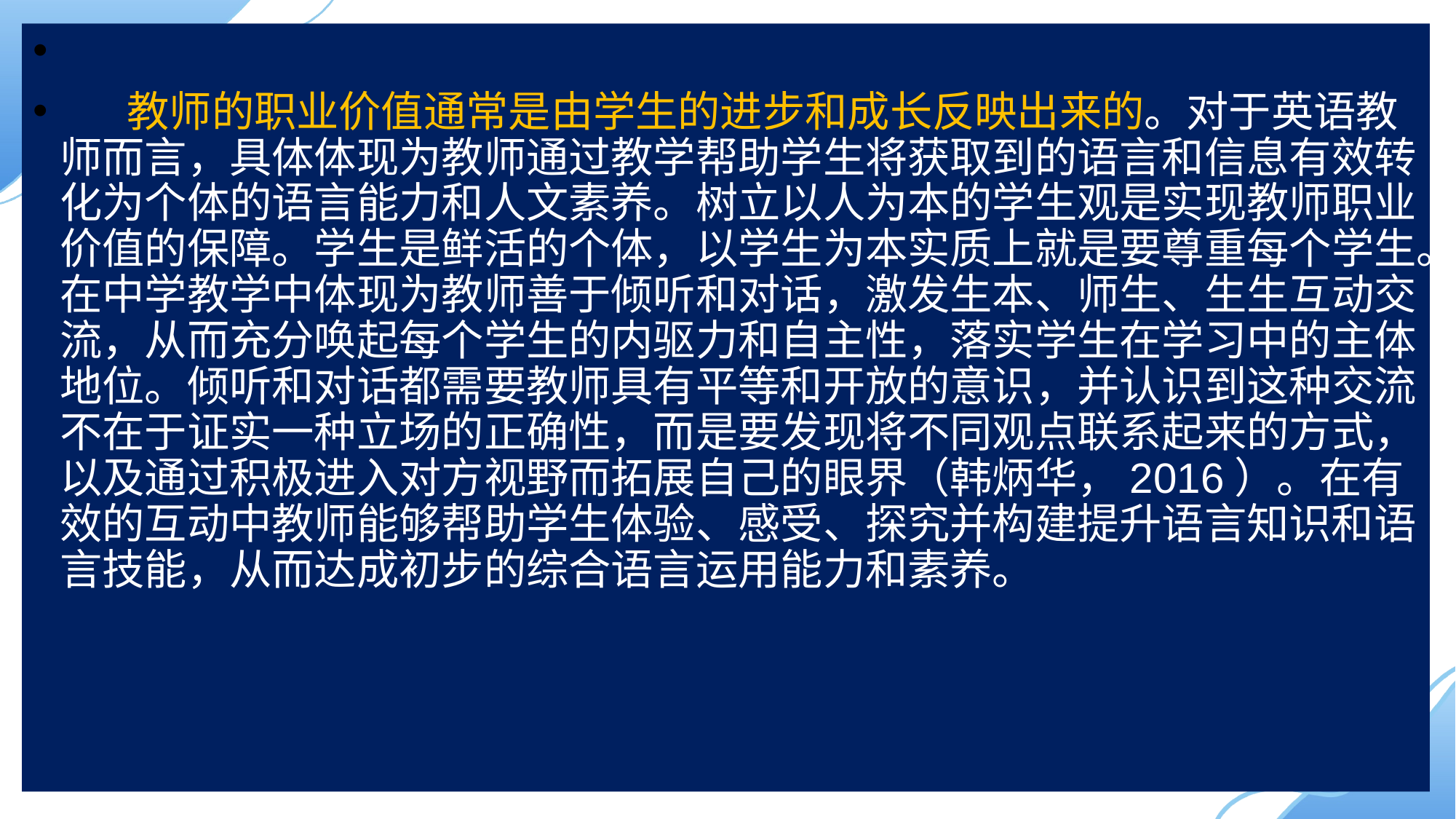

教师的职业价值通常是由学生的进步和成长反映出来的。对于英语教师而言，具体体现为教师通过教学帮助学生将获取到的语言和信息有效转化为个体的语言能力和人文素养。树立以人为本的学生观是实现教师职业价值的保障。学生是鲜活的个体，以学生为本实质上就是要尊重每个学生。在中学教学中体现为教师善于倾听和对话，激发生本、师生、生生互动交流，从而充分唤起每个学生的内驱力和自主性，落实学生在学习中的主体地位。倾听和对话都需要教师具有平等和开放的意识，并认识到这种交流不在于证实一种立场的正确性，而是要发现将不同观点联系起来的方式，以及通过积极进入对方视野而拓展自己的眼界（韩炳华，2016）。在有效的互动中教师能够帮助学生体验、感受、探究并构建提升语言知识和语言技能，从而达成初步的综合语言运用能力和素养。